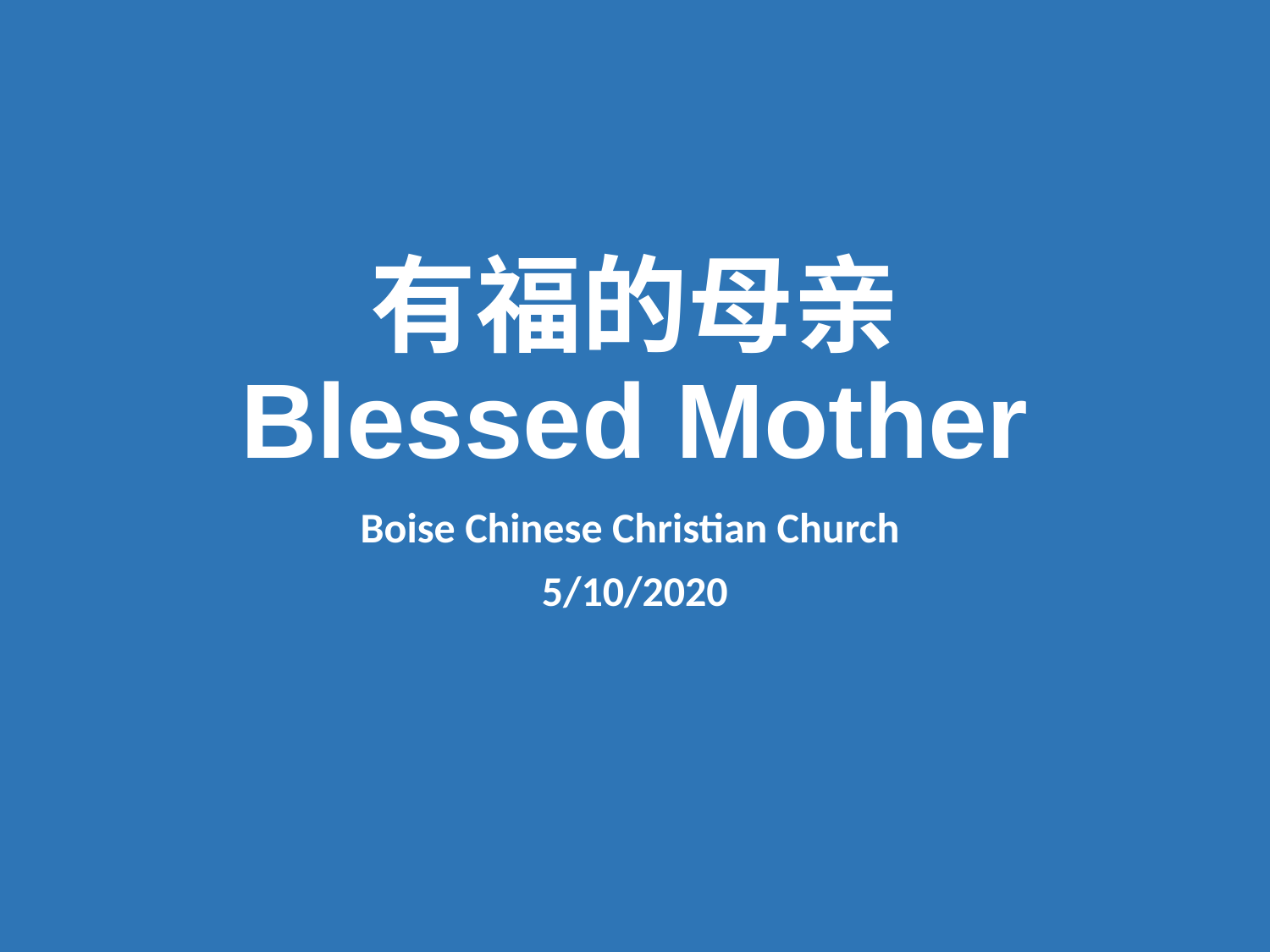

# 有福的母亲 Blessed Mother
Boise Chinese Christian Church
5/10/2020